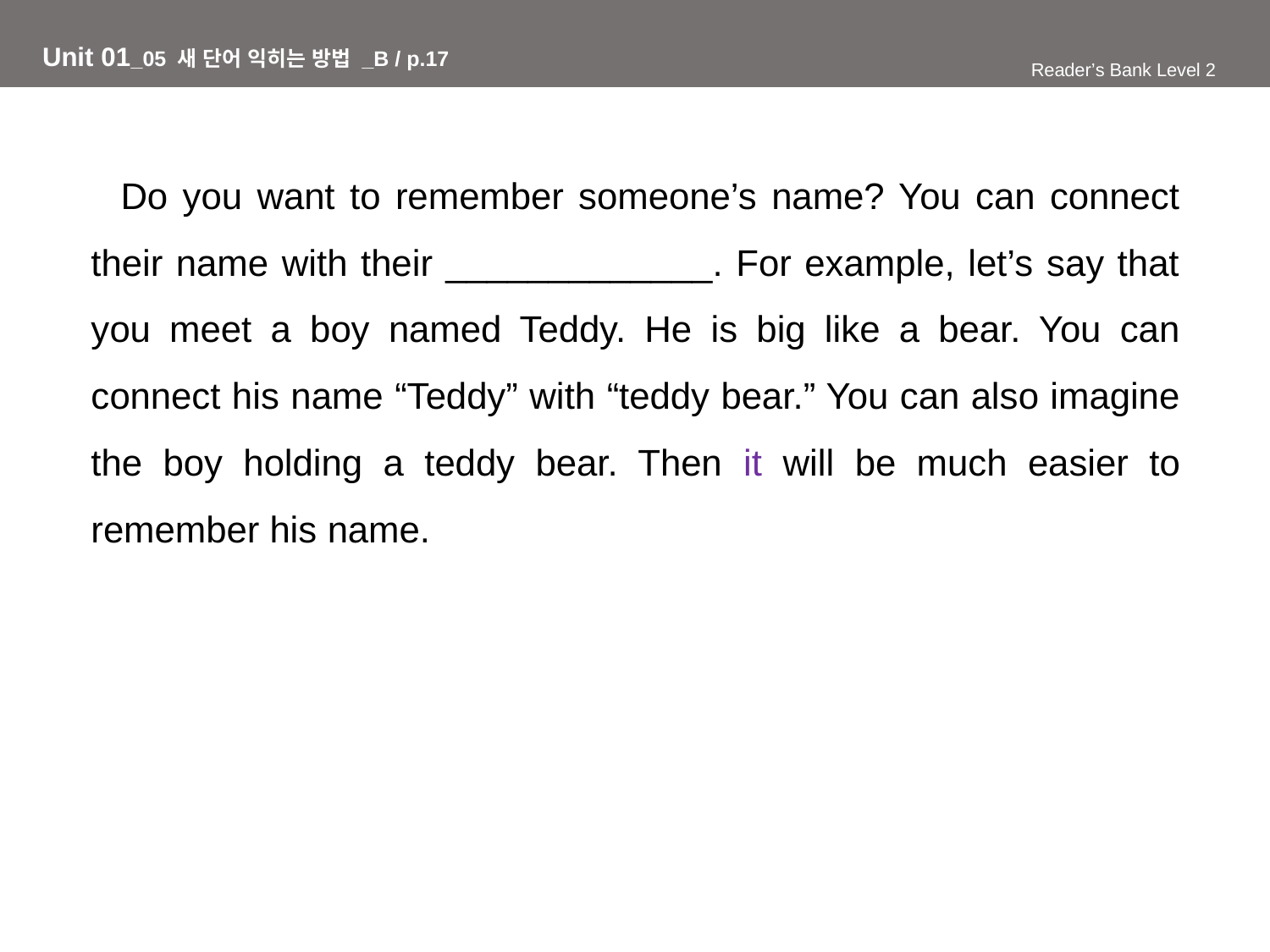

Unit 01_05 새 단어 익히는 방법 _B / p.17
Reader’s Bank Level 2

  Do you want to remember someone’s name? You can connect their name with their _____________. For example, let’s say that you meet a boy named Teddy. He is big like a bear. You can connect his name “Teddy” with “teddy bear.” You can also imagine the boy holding a teddy bear. Then it will be much easier to remember his name.

Reader’s Bank Level 1